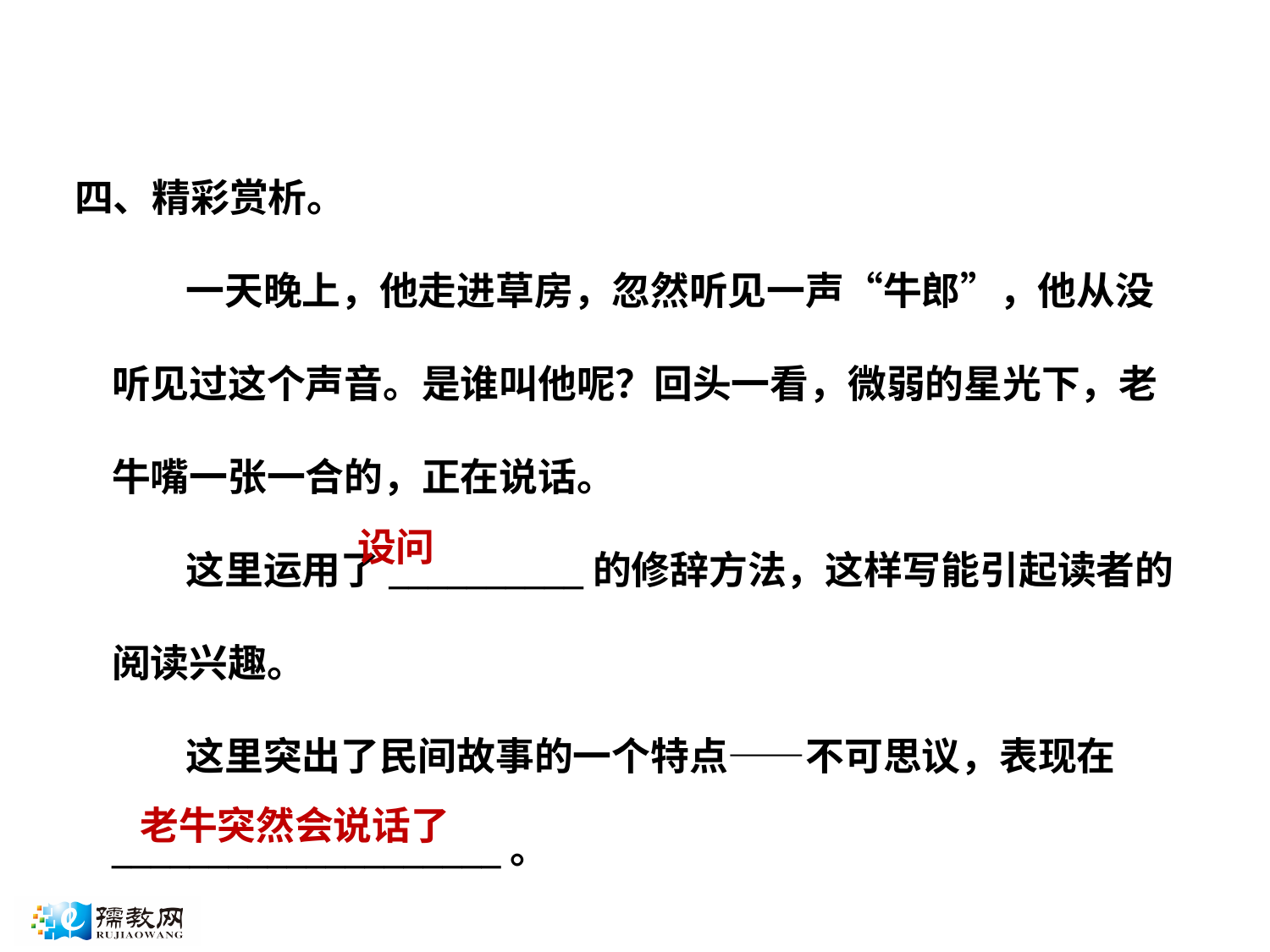

四、精彩赏析。
一天晚上，他走进草房，忽然听见一声“牛郎”，他从没听见过这个声音。是谁叫他呢？回头一看，微弱的星光下，老牛嘴一张一合的，正在说话。
这里运用了__________的修辞方法，这样写能引起读者的阅读兴趣。
这里突出了民间故事的一个特点——不可思议，表现在____________________。
设问
老牛突然会说话了